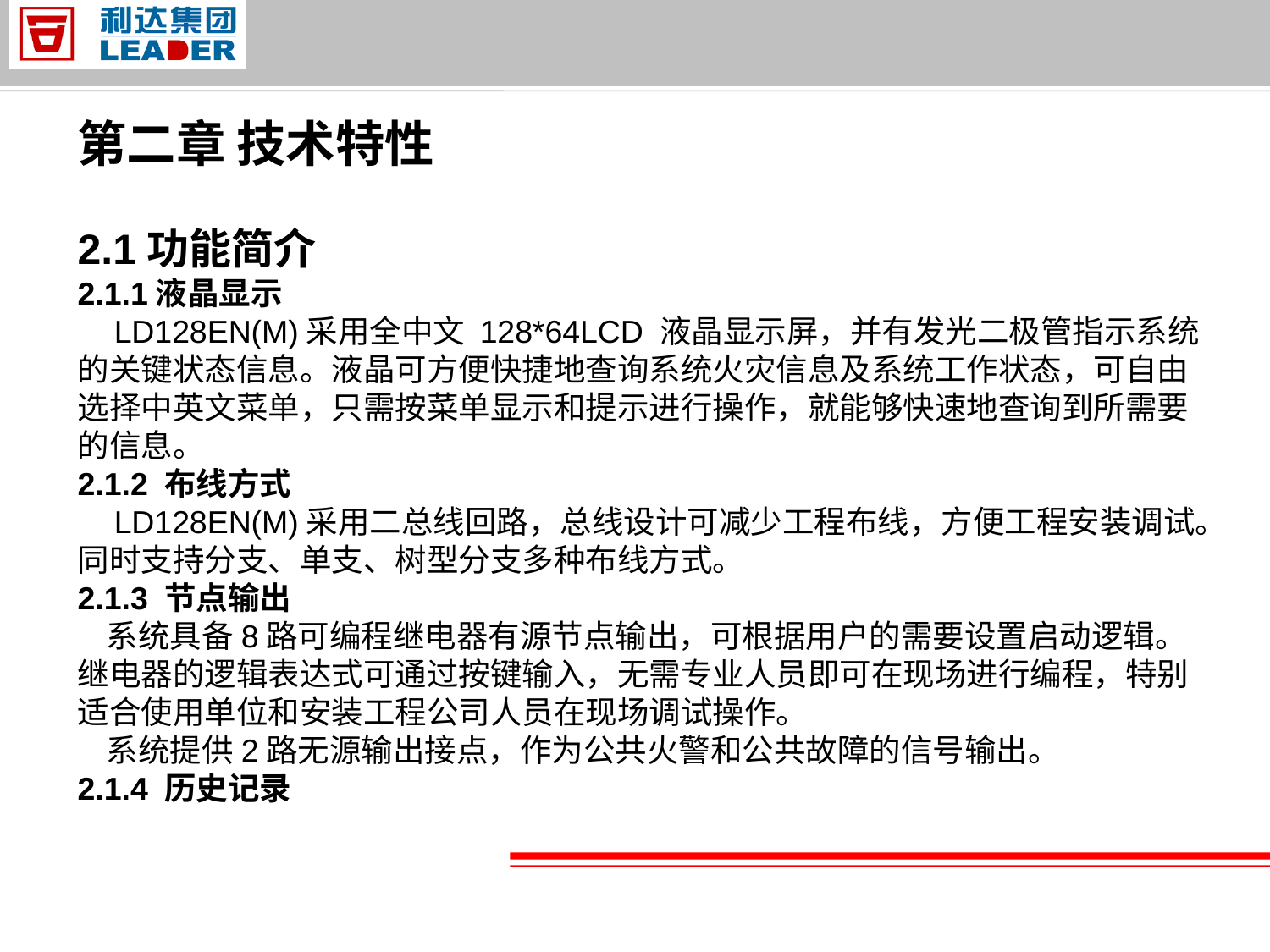

第二章 技术特性
2.1功能简介
2.1.1液晶显示
    LD128EN(M)采用全中文 128*64LCD 液晶显示屏，并有发光二极管指示系统的关键状态信息。液晶可方便快捷地查询系统火灾信息及系统工作状态，可自由选择中英文菜单，只需按菜单显示和提示进行操作，就能够快速地查询到所需要的信息。
2.1.2 布线方式
    LD128EN(M)采用二总线回路，总线设计可减少工程布线，方便工程安装调试。同时支持分支、单支、树型分支多种布线方式。
2.1.3 节点输出
    系统具备8路可编程继电器有源节点输出，可根据用户的需要设置启动逻辑。继电器的逻辑表达式可通过按键输入，无需专业人员即可在现场进行编程，特别适合使用单位和安装工程公司人员在现场调试操作。
    系统提供2路无源输出接点，作为公共火警和公共故障的信号输出。
2.1.4 历史记录